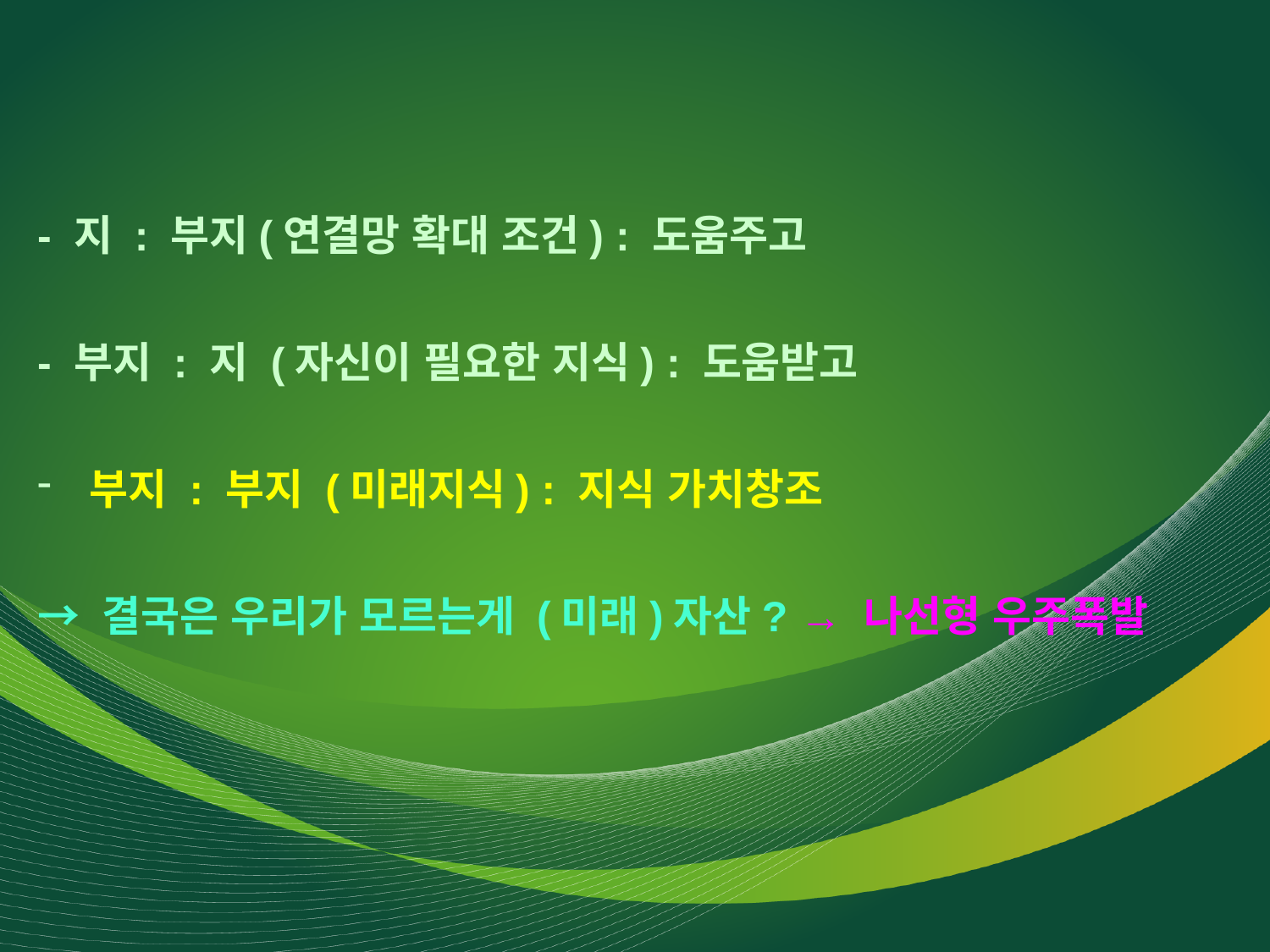

- 지 : 부지(연결망 확대 조건) : 도움주고
- 부지 : 지 (자신이 필요한 지식) : 도움받고
 부지 : 부지 (미래지식) : 지식 가치창조
→ 결국은 우리가 모르는게 (미래)자산? → 나선형 우주폭발